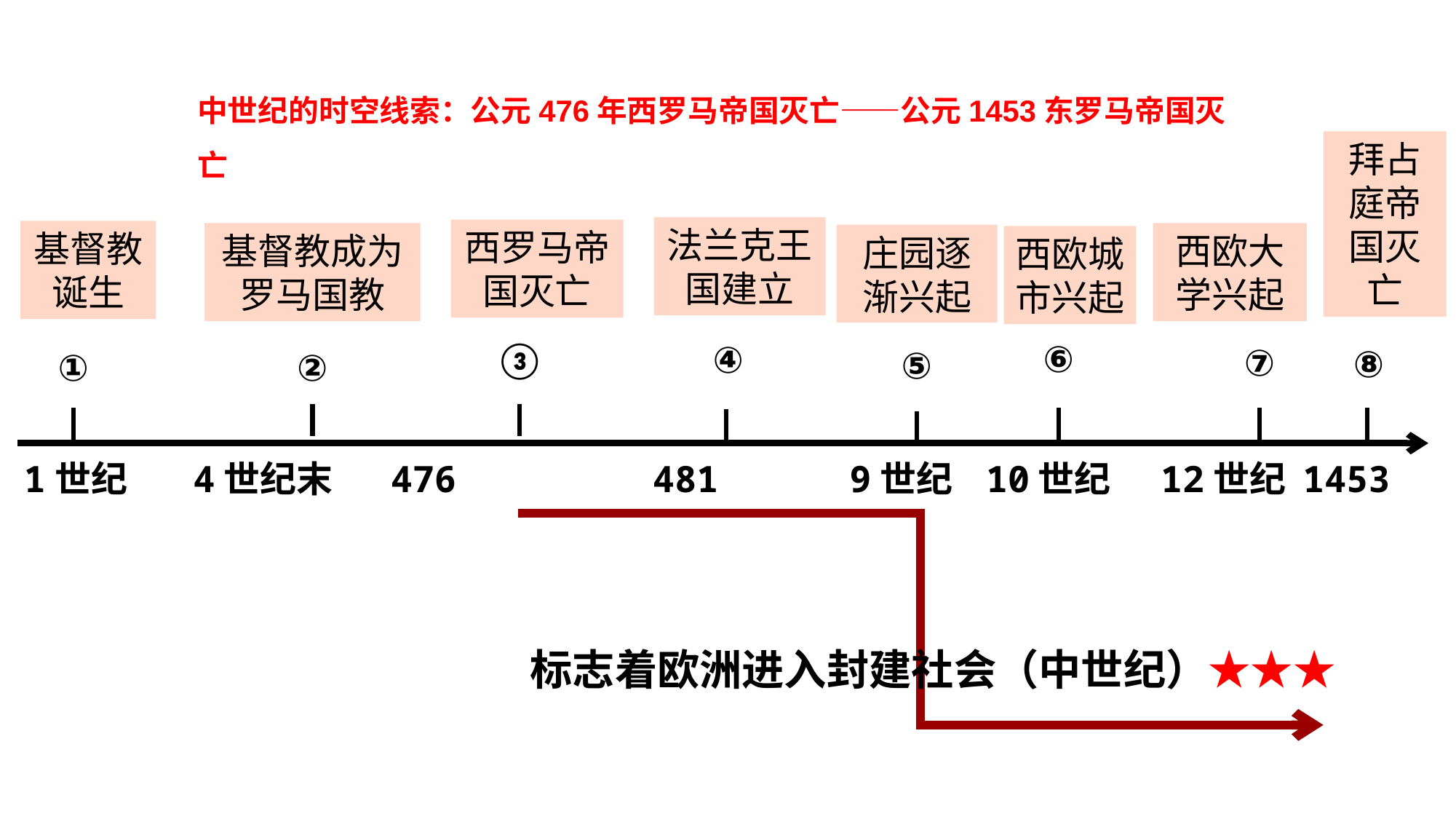

中世纪的时空线索：公元476年西罗马帝国灭亡——公元1453东罗马帝国灭亡
拜占庭帝国灭亡
法兰克王国建立
西罗马帝国灭亡
基督教诞生
基督教成为罗马国教
西欧大学兴起
庄园逐渐兴起
西欧城市兴起
⑥
④
③
⑦
⑧
⑤
②
①
1世纪       4世纪末      476         481      9世纪   10世纪     12世纪 1453
标志着欧洲进入封建社会（中世纪）★★★